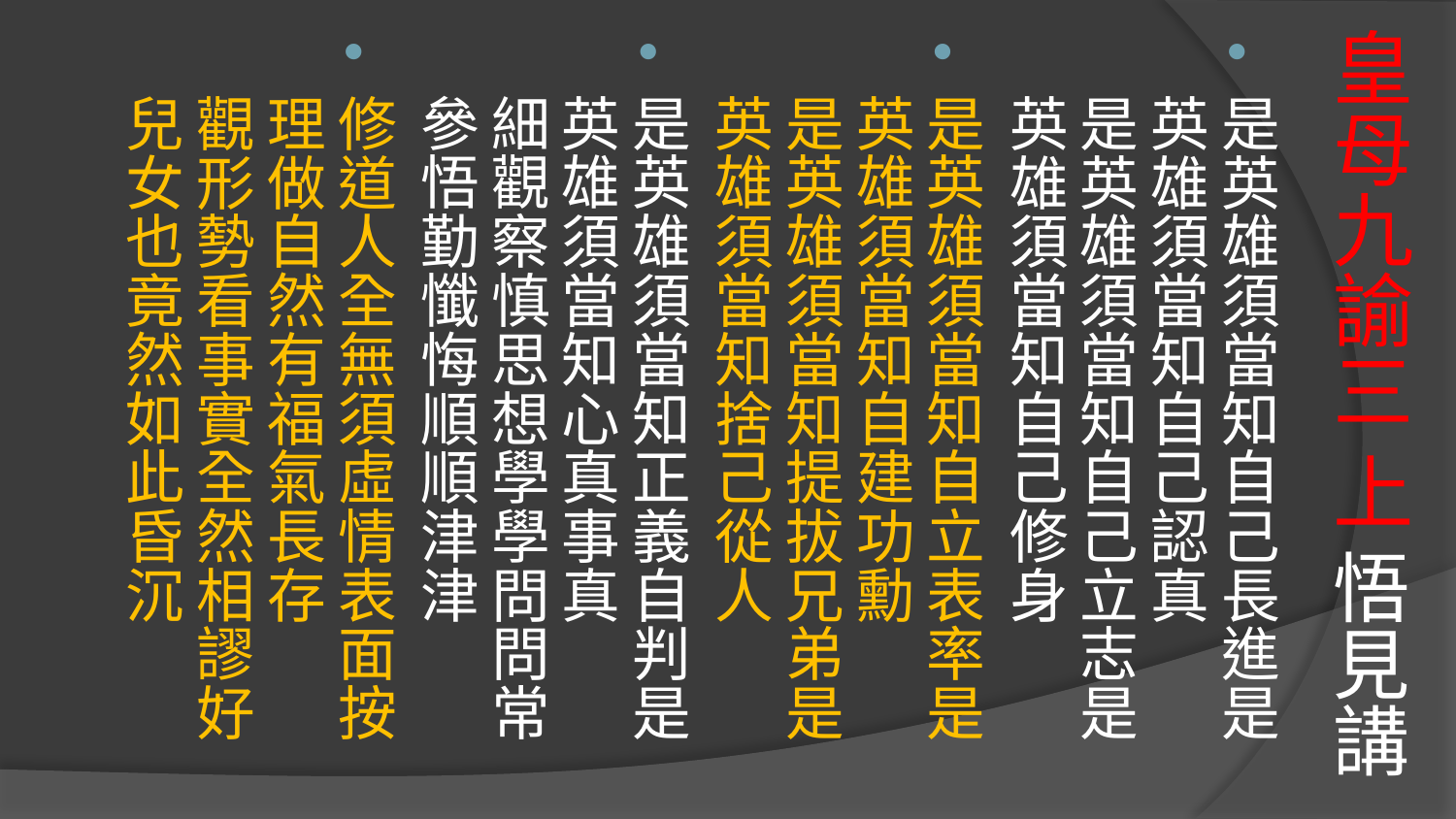

# 皇母九諭三 上 悟見講
是英雄須當知自己長進是英雄須當知自己認真
是英雄須當知自己立志是英雄須當知自己修身
是英雄須當知自立表率是英雄須當知自建功勳
是英雄須當知提拔兄弟是英雄須當知捨己從人
是英雄須當知正義自判是英雄須當知心真事真
細觀察慎思想學學問問常參悟勤懺悔順順津津
修道人全無須虛情表面按理做自然有福氣長存
觀形勢看事實全然相謬好兒女也竟然如此昏沉